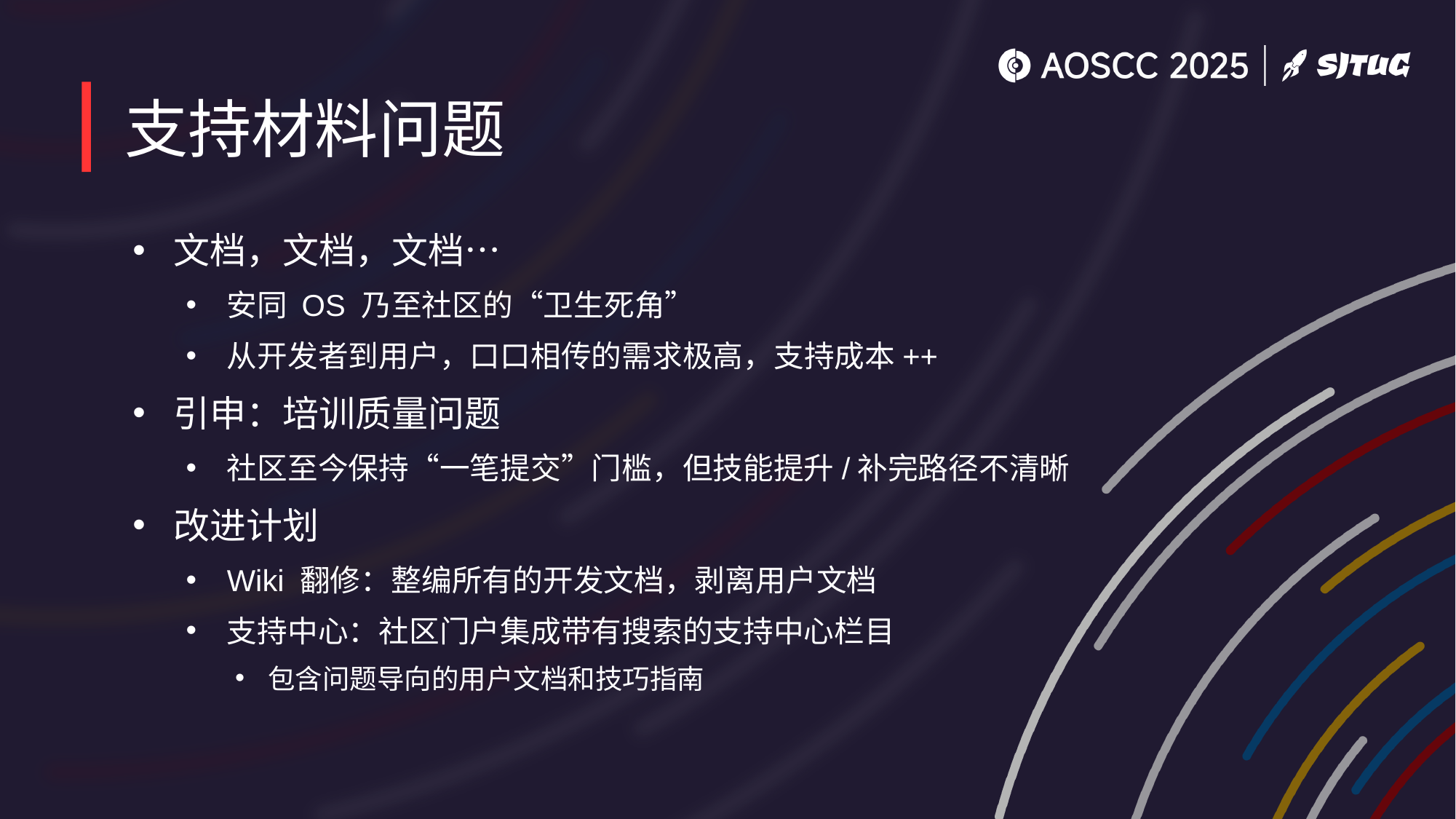

# 支持材料问题
文档，文档，文档…
安同 OS 乃至社区的“卫生死角”
从开发者到用户，口口相传的需求极高，支持成本++
引申：培训质量问题
社区至今保持“一笔提交”门槛，但技能提升/补完路径不清晰
改进计划
Wiki 翻修：整编所有的开发文档，剥离用户文档
支持中心：社区门户集成带有搜索的支持中心栏目
包含问题导向的用户文档和技巧指南